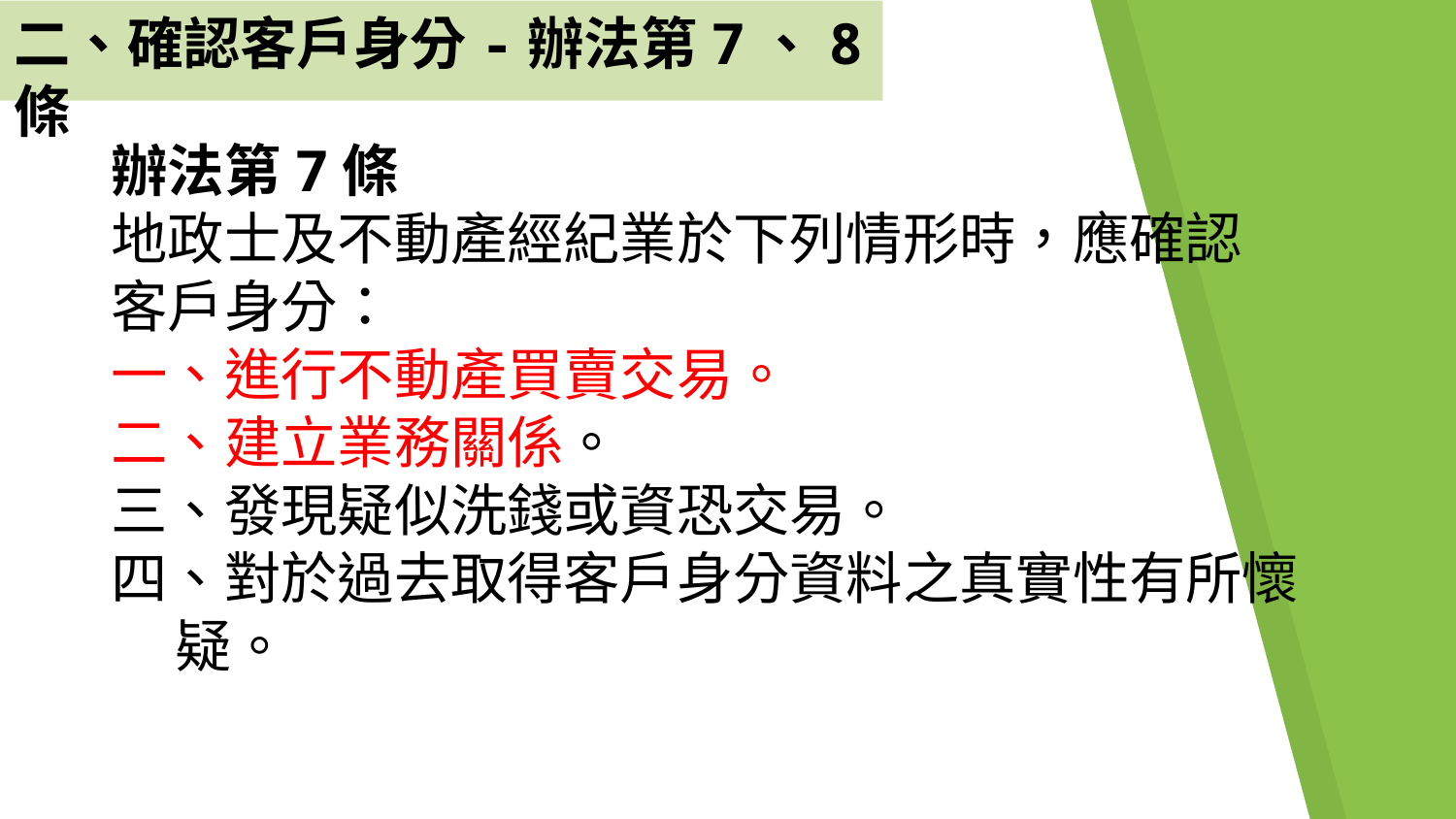

二、確認客戶身分-辦法第7、8條
辦法第7條
地政士及不動產經紀業於下列情形時，應確認
客戶身分：
一、進行不動產買賣交易。
二、建立業務關係。
三、發現疑似洗錢或資恐交易。
四、對於過去取得客戶身分資料之真實性有所懷
    疑。